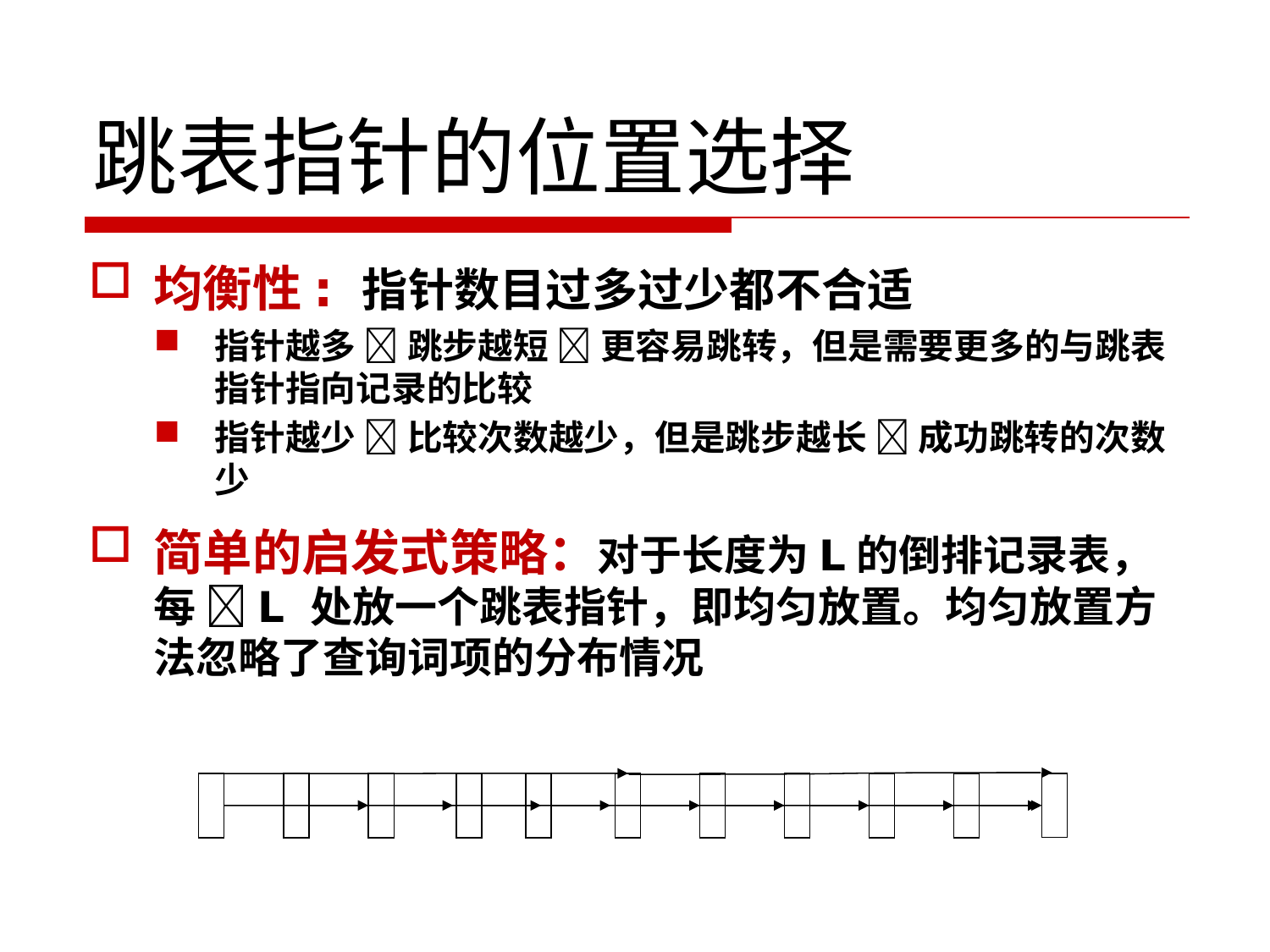

# 跳表指针的位置选择
均衡性: 指针数目过多过少都不合适
指针越多 → 跳步越短 ⇒ 更容易跳转，但是需要更多的与跳表指针指向记录的比较
指针越少 → 比较次数越少，但是跳步越长 ⇒ 成功跳转的次数少
简单的启发式策略：对于长度为L的倒排记录表，每 √L 处放一个跳表指针，即均匀放置。均匀放置方法忽略了查询词项的分布情况